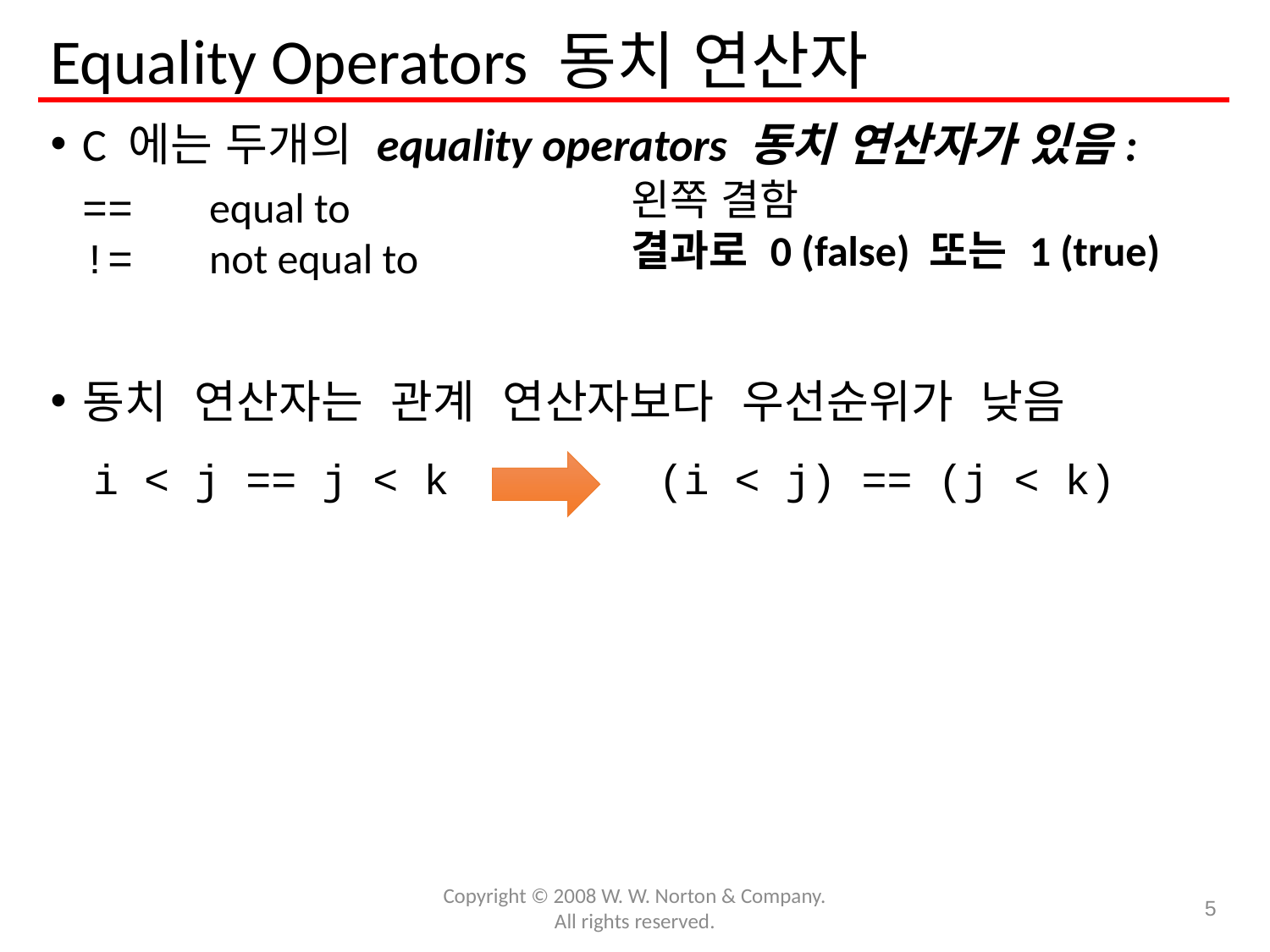

# Equality Operators 동치 연산자
C 에는 두개의 equality operators 동치 연산자가 있음:
	== 	equal to
	!=	not equal to

동치 연산자는 관계 연산자보다 우선순위가 낮음
왼쪽 결함
결과로 0 (false) 또는 1 (true)

i < j == j < k
(i < j) == (j < k)
Copyright © 2008 W. W. Norton & Company.
All rights reserved.
5